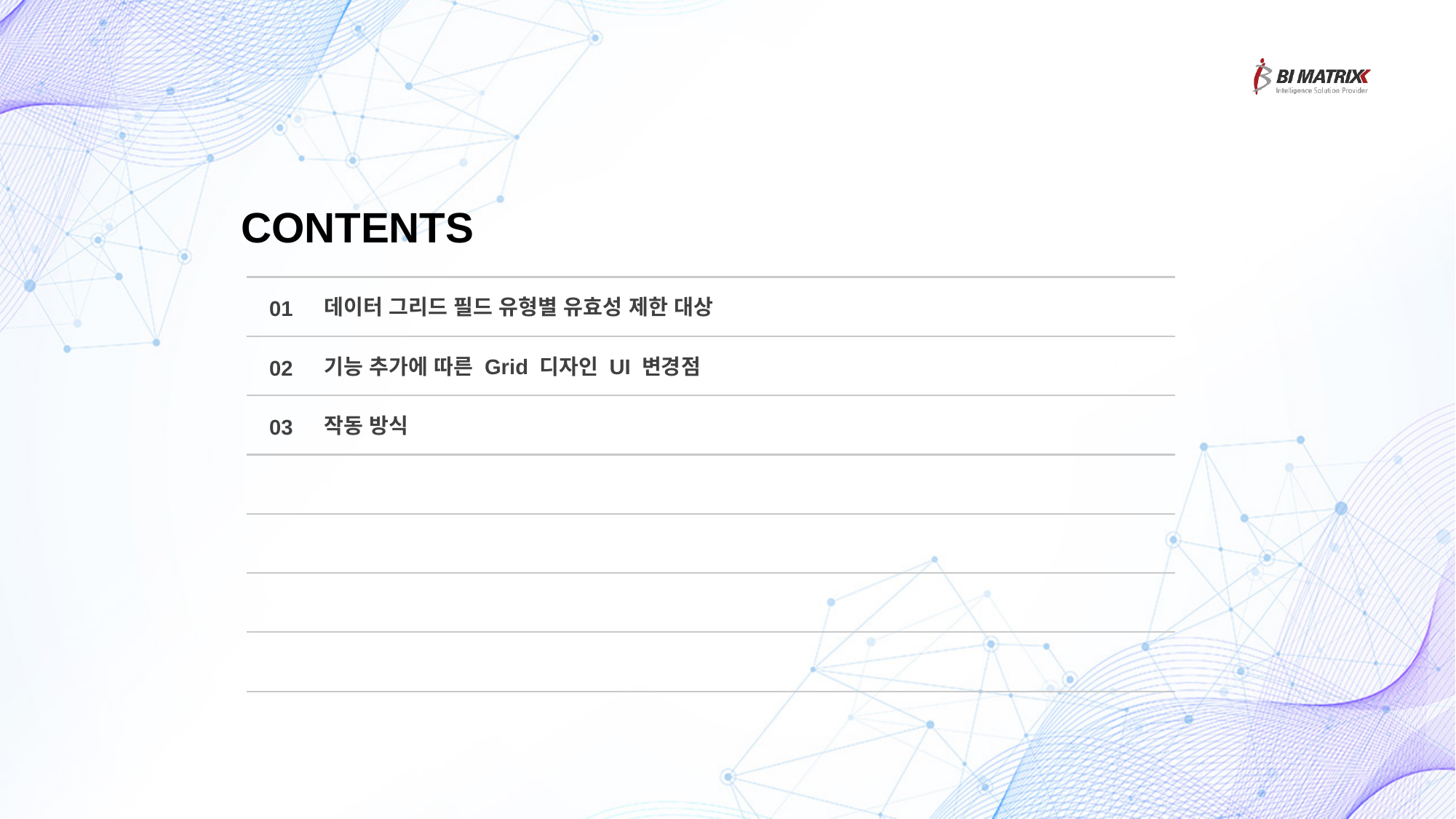

CONTENTS
데이터 그리드 필드 유형별 유효성 제한 대상
01
기능 추가에 따른 Grid 디자인 UI 변경점
02
작동 방식
03